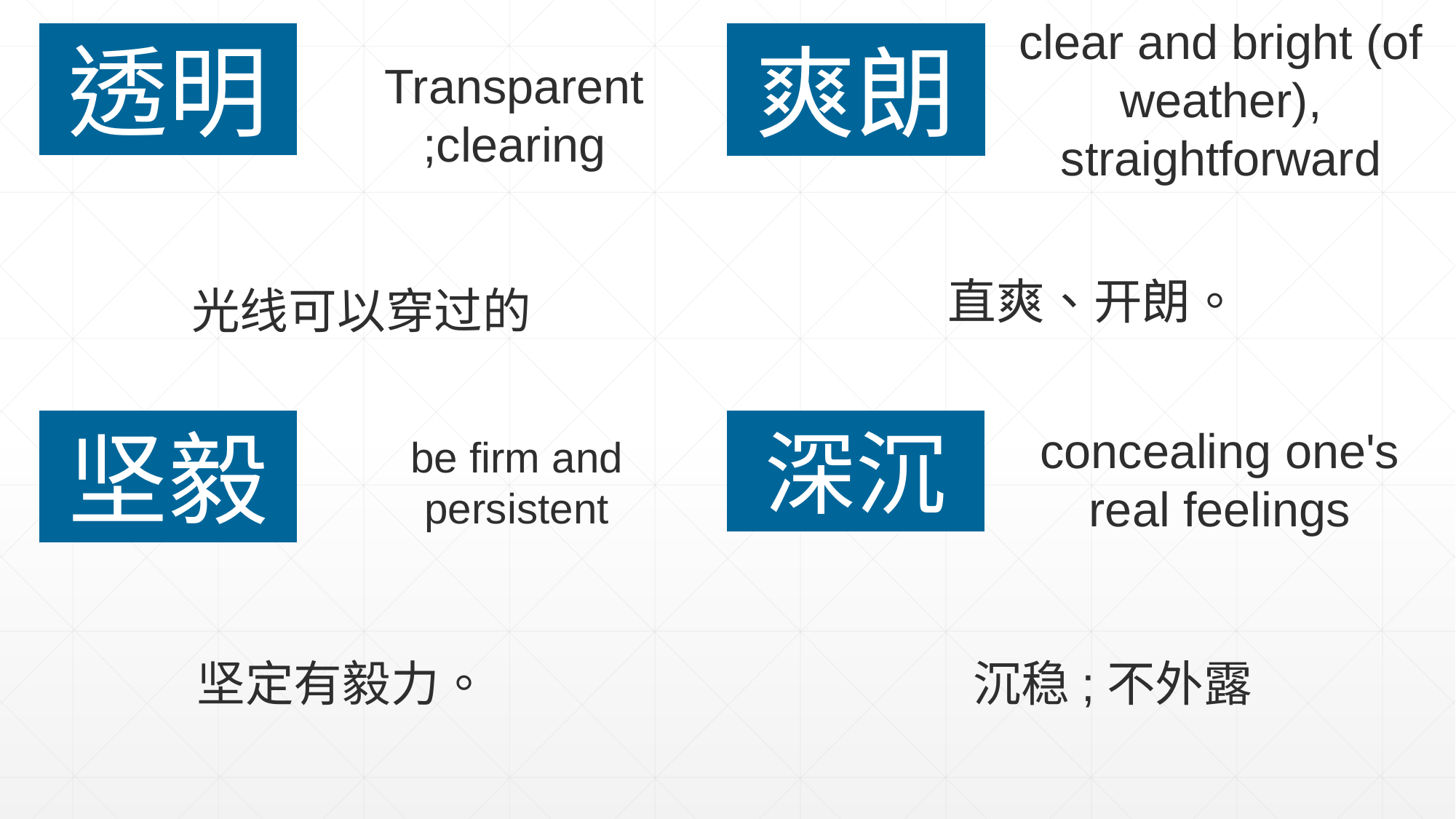

clear and bright (of weather)​, straightforward
透明
爽朗
Transparent
;clearing
直爽、开朗。
光线可以穿过的
深沉
坚毅
concealing one's real feelings
be firm and persistent
坚定有毅力。
沉稳;不外露